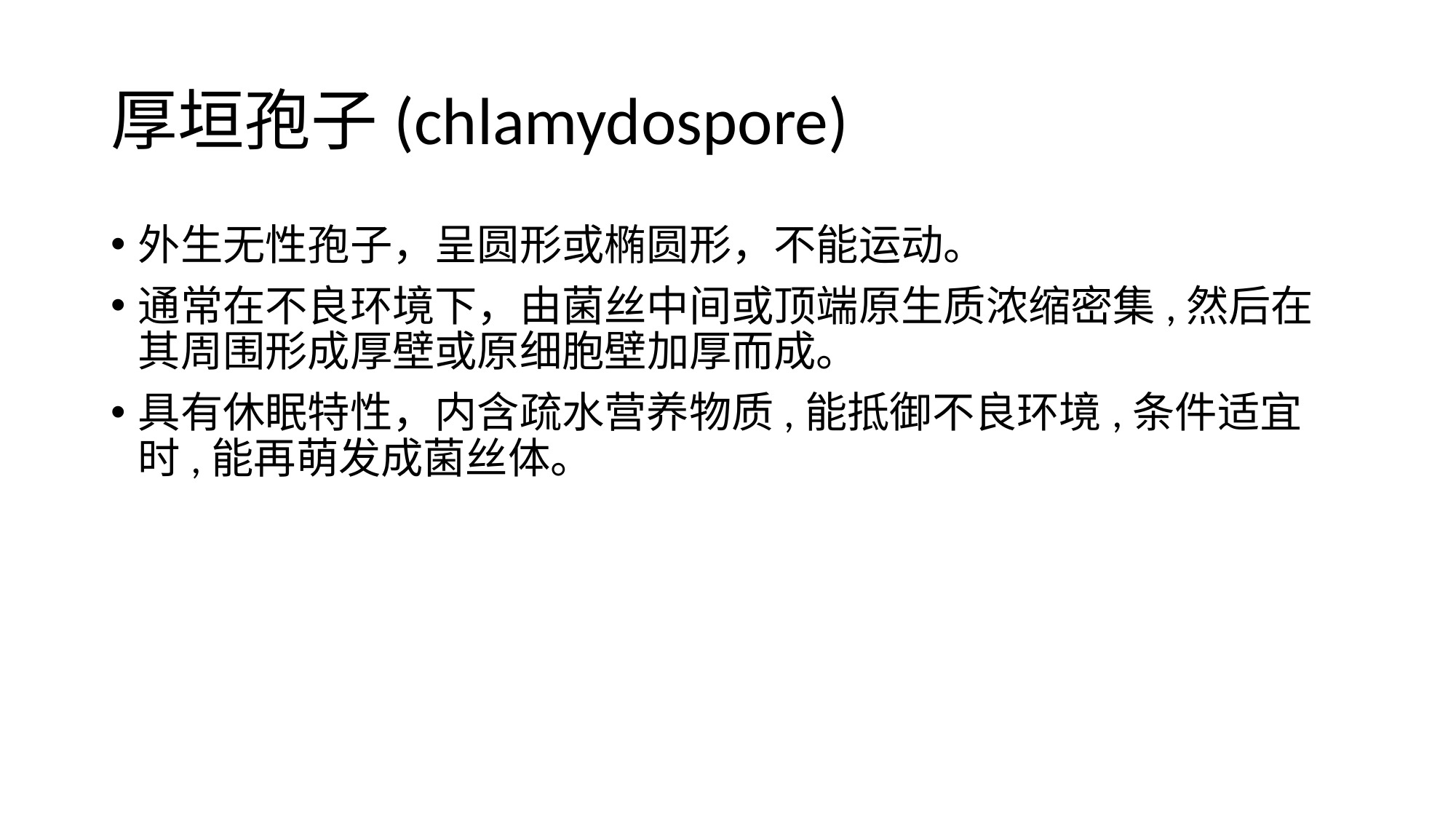

# 厚垣孢子(chlamydospore)
外生无性孢子，呈圆形或椭圆形，不能运动。
通常在不良环境下，由菌丝中间或顶端原生质浓缩密集,然后在其周围形成厚壁或原细胞壁加厚而成。
具有休眠特性，内含疏水营养物质,能抵御不良环境,条件适宜时,能再萌发成菌丝体。